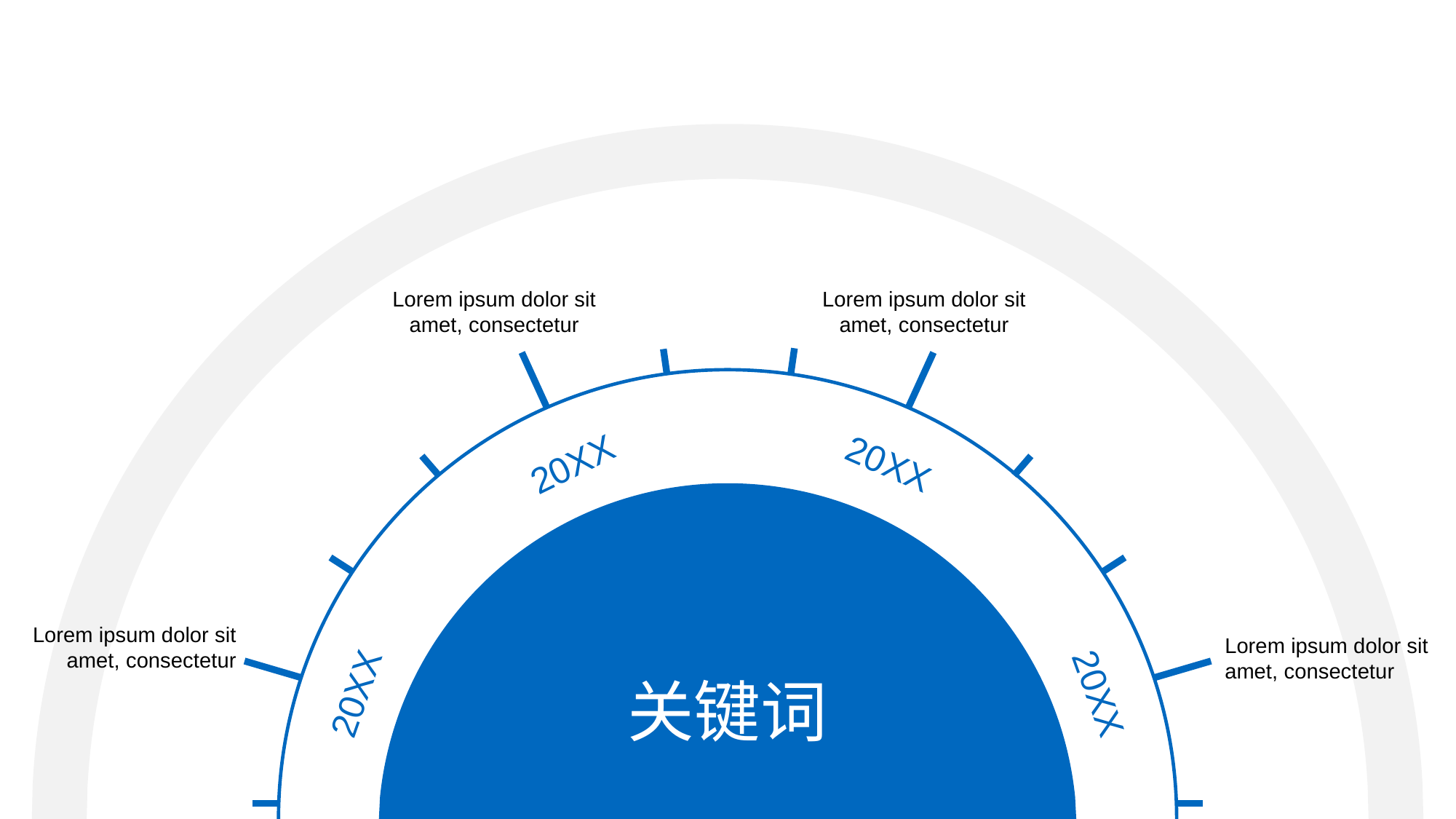

Lorem ipsum dolor sit amet, consectetur
Lorem ipsum dolor sit amet, consectetur

20XX
20XX

Lorem ipsum dolor sit amet, consectetur
Lorem ipsum dolor sit amet, consectetur
关键词
20XX
20XX